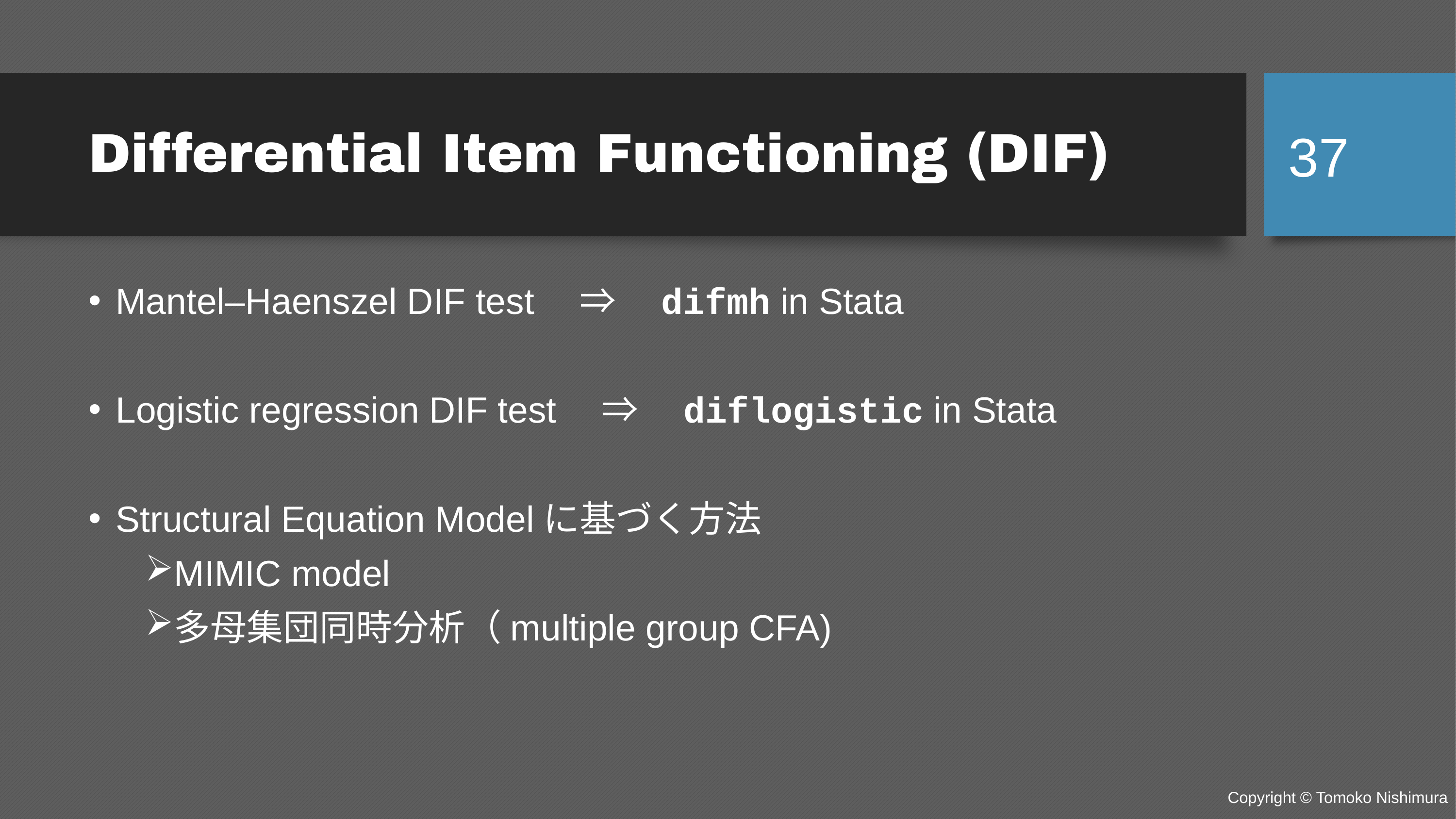

37
# Differential Item Functioning (DIF)
Mantel–Haenszel DIF test　⇒　difmh in Stata

Logistic regression DIF test　⇒　diflogistic in Stata

Structural Equation Modelに基づく方法
MIMIC model
多母集団同時分析（multiple group CFA)

Copyright © Tomoko Nishimura